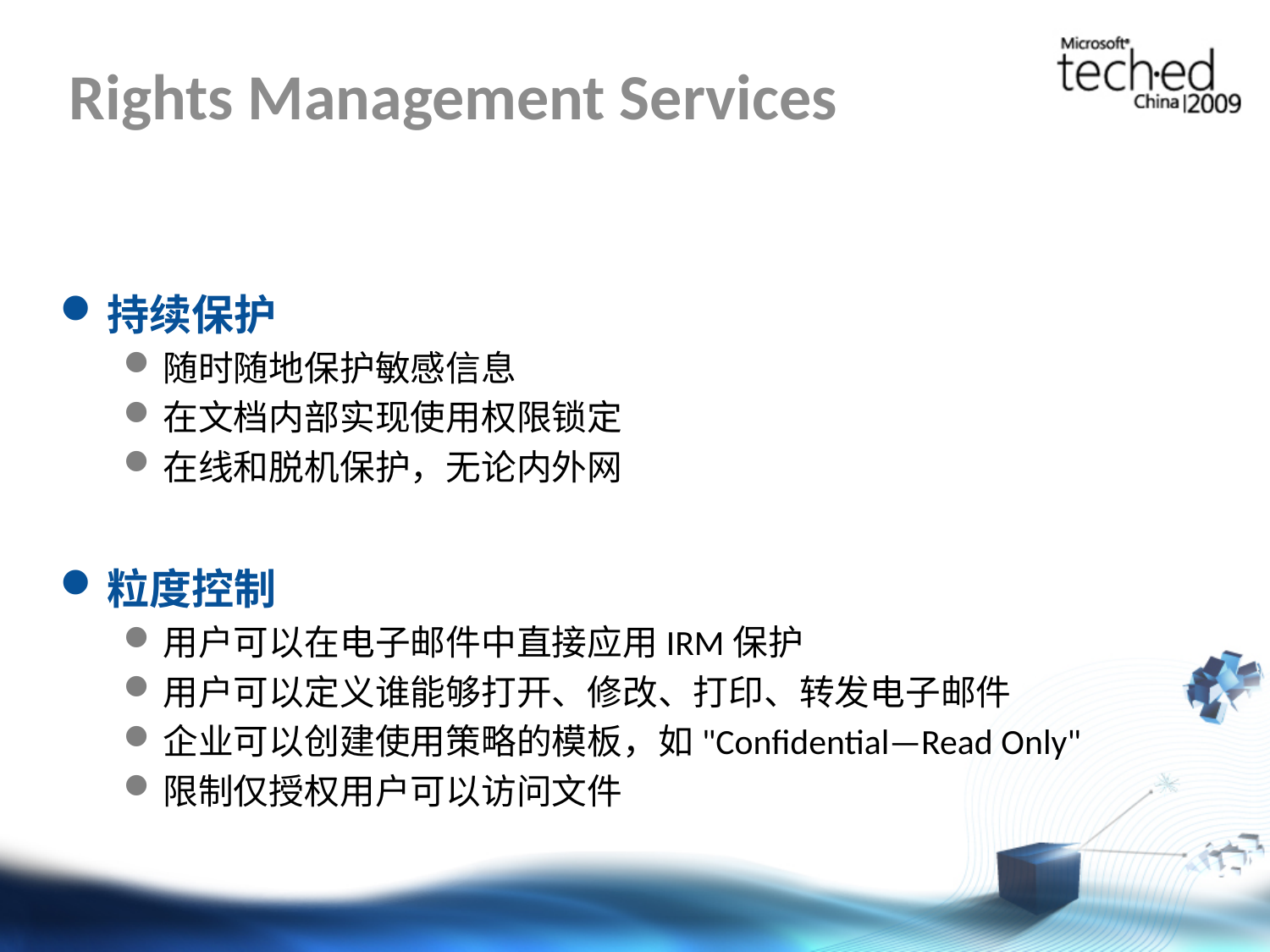

# Rights Management Services

持续保护
随时随地保护敏感信息
在文档内部实现使用权限锁定
在线和脱机保护，无论内外网

粒度控制
用户可以在电子邮件中直接应用IRM保护
用户可以定义谁能够打开、修改、打印、转发电子邮件
企业可以创建使用策略的模板，如"Confidential—Read Only"
限制仅授权用户可以访问文件

				=